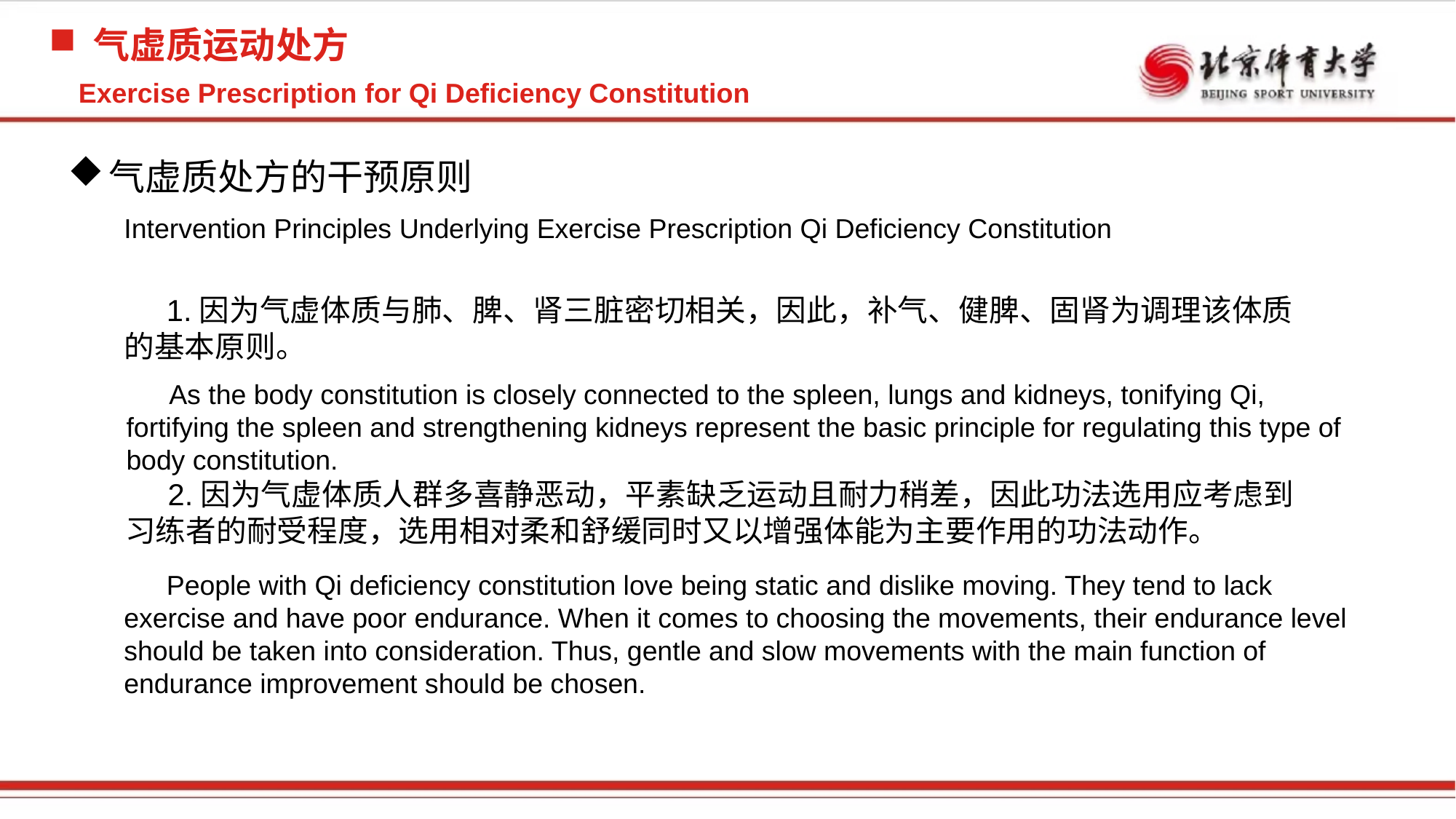

气虚质运动处方
Exercise Prescription for Qi Deficiency Constitution
气虚质处方的干预原则
Intervention Principles Underlying Exercise Prescription Qi Deficiency Constitution
1.因为气虚体质与肺、脾、肾三脏密切相关，因此，补气、健脾、固肾为调理该体质的基本原则。
As the body constitution is closely connected to the spleen, lungs and kidneys, tonifying Qi, fortifying the spleen and strengthening kidneys represent the basic principle for regulating this type of body constitution.
2.因为气虚体质人群多喜静恶动，平素缺乏运动且耐力稍差，因此功法选用应考虑到习练者的耐受程度，选用相对柔和舒缓同时又以增强体能为主要作用的功法动作。
People with Qi deficiency constitution love being static and dislike moving. They tend to lack exercise and have poor endurance. When it comes to choosing the movements, their endurance level should be taken into consideration. Thus, gentle and slow movements with the main function of endurance improvement should be chosen.